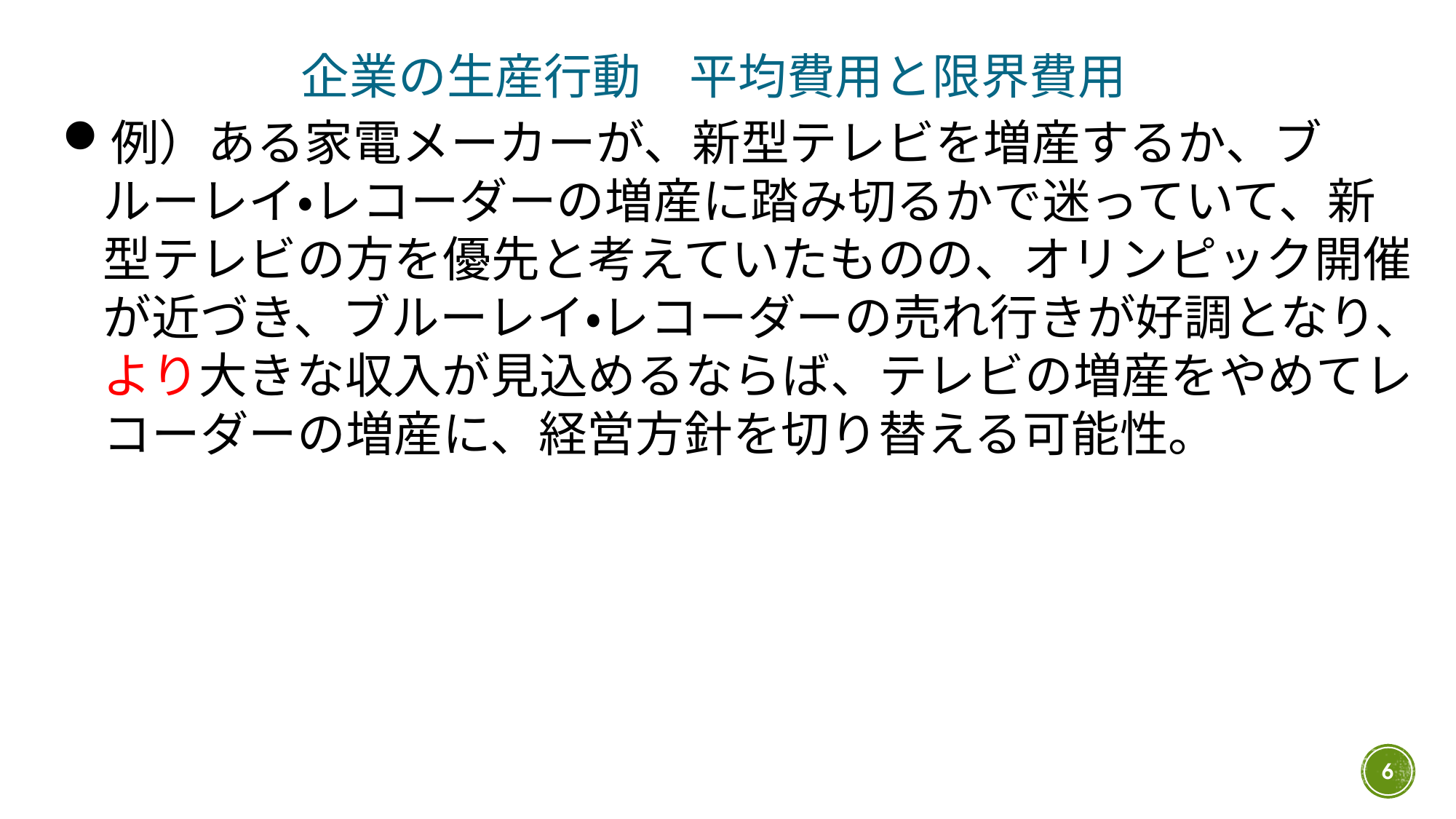

企業の生産行動　平均費用と限界費用
例）ある家電メーカーが、新型テレビを増産するか、ブルーレイ・レコーダーの増産に踏み切るかで迷っていて、新型テレビの方を優先と考えていたものの、オリンピック開催が近づき、ブルーレイ・レコーダーの売れ行きが好調となり、より大きな収入が見込めるならば、テレビの増産をやめてレコーダーの増産に、経営方針を切り替える可能性。

6